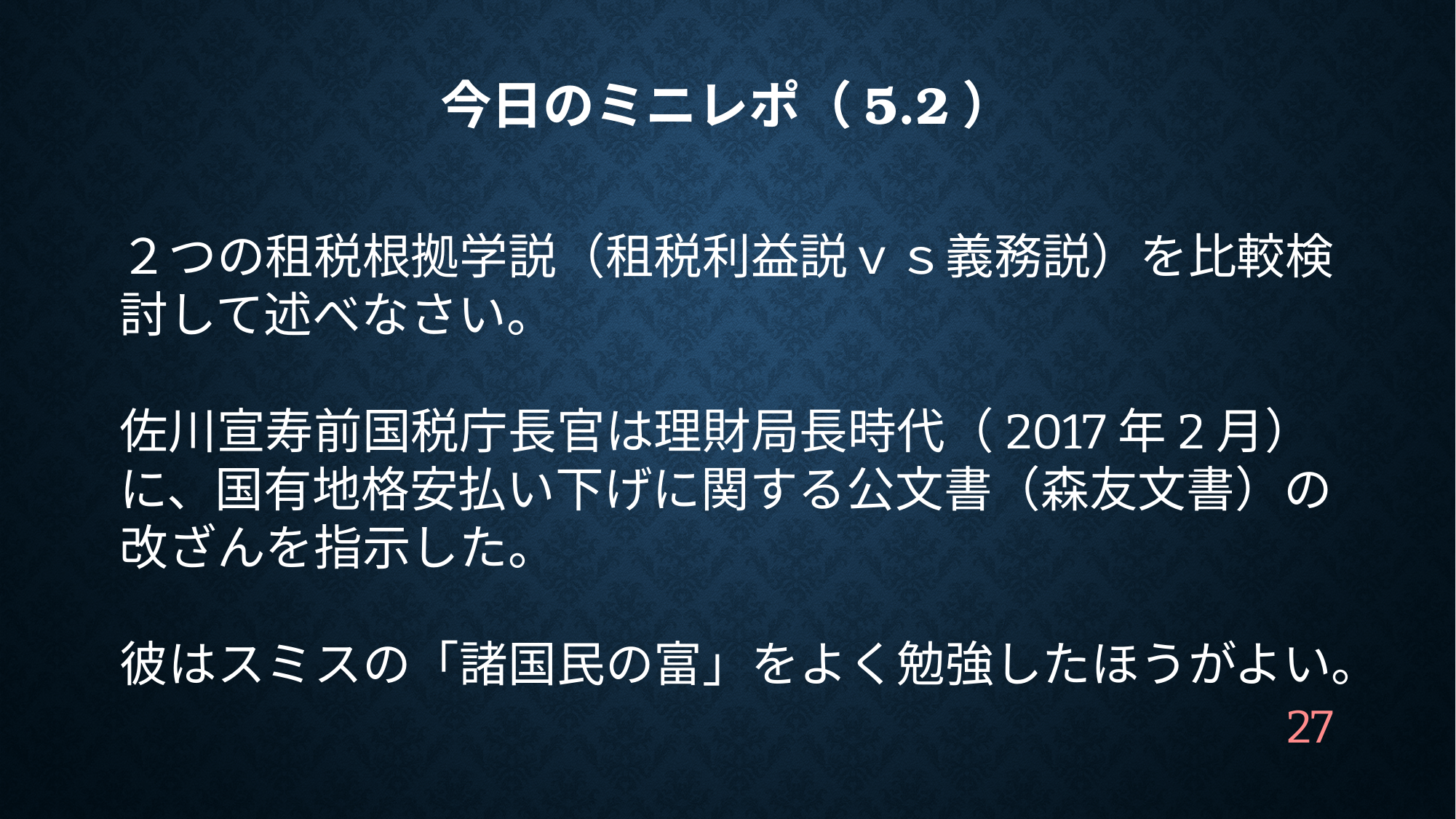

# 今日のミニレポ（5.2）
２つの租税根拠学説（租税利益説ｖｓ義務説）を比較検討して述べなさい。

佐川宣寿前国税庁長官は理財局長時代（2017年2月）に、国有地格安払い下げに関する公文書（森友文書）の改ざんを指示した。

彼はスミスの「諸国民の富」をよく勉強したほうがよい。
27